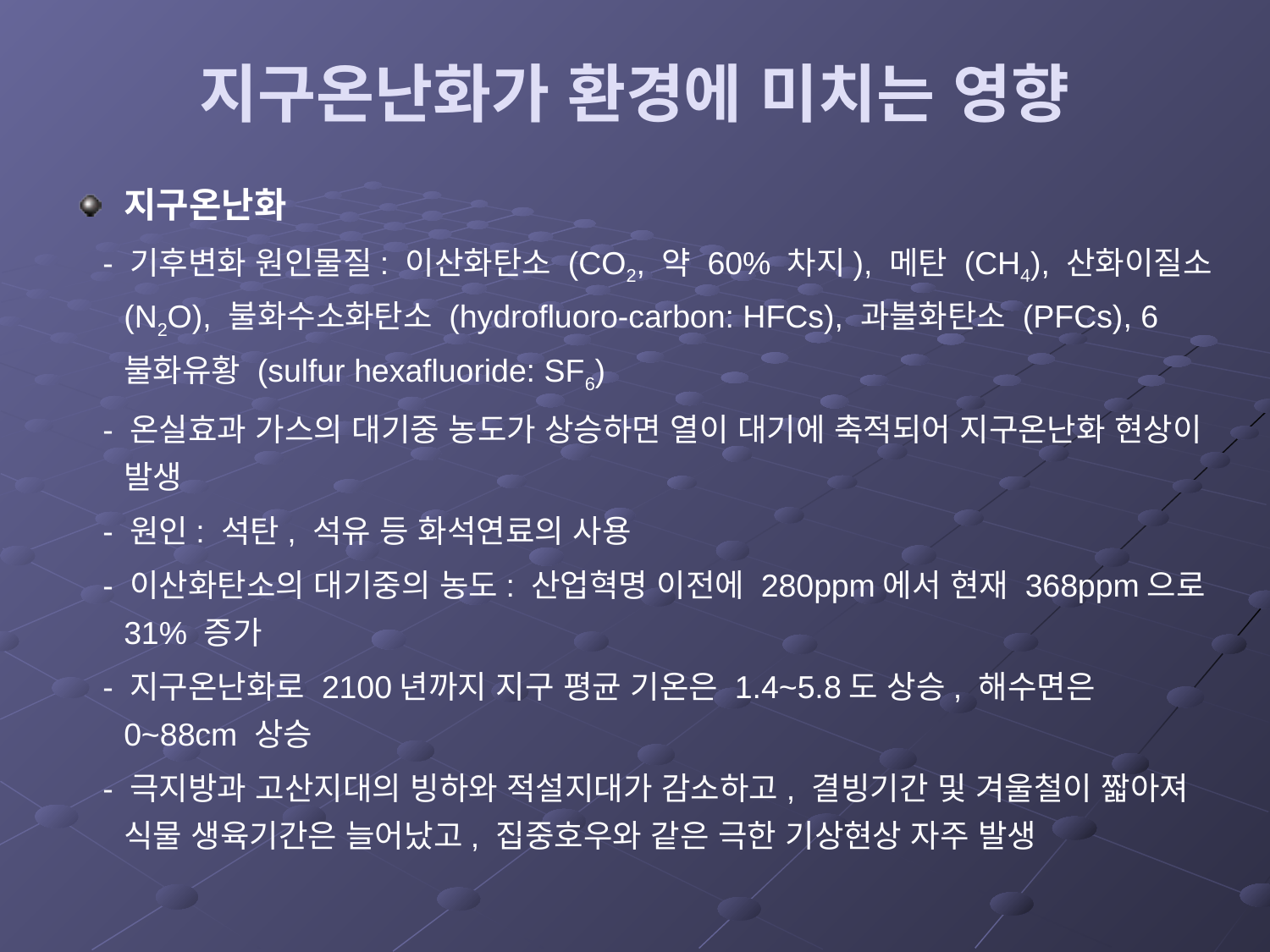

# 지구온난화가 환경에 미치는 영향
지구온난화
   - 기후변화 원인물질: 이산화탄소 (CO2, 약 60% 차지), 메탄 (CH4), 산화이질소(N2O), 불화수소화탄소 (hydrofluoro-carbon: HFCs), 과불화탄소 (PFCs), 6불화유황 (sulfur hexafluoride: SF6)
   - 온실효과 가스의 대기중 농도가 상승하면 열이 대기에 축적되어 지구온난화 현상이 발생
   - 원인: 석탄, 석유 등 화석연료의 사용
   - 이산화탄소의 대기중의 농도: 산업혁명 이전에 280ppm에서 현재 368ppm으로 31% 증가
   - 지구온난화로 2100년까지 지구 평균 기온은 1.4~5.8도 상승, 해수면은 0~88cm 상승
   - 극지방과 고산지대의 빙하와 적설지대가 감소하고, 결빙기간 및 겨울철이 짧아져 식물 생육기간은 늘어났고, 집중호우와 같은 극한 기상현상 자주 발생